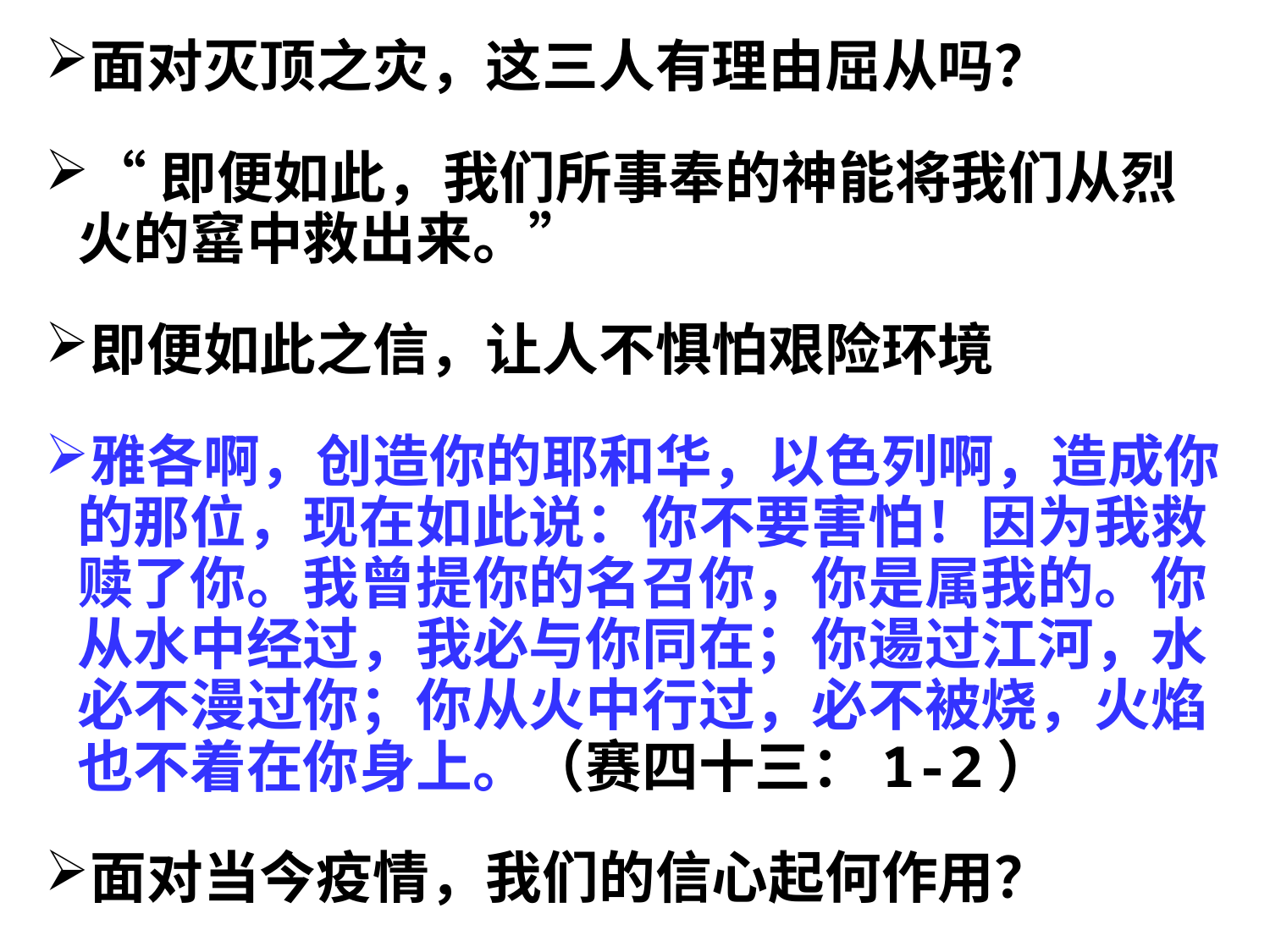

面对灭顶之灾，这三人有理由屈从吗？

“即便如此，我们所事奉的神能将我们从烈火的窰中救出来。”

即便如此之信，让人不惧怕艰险环境

雅各啊，创造你的耶和华，以色列啊，造成你的那位，现在如此说：你不要害怕！因为我救赎了你。我曾提你的名召你，你是属我的。你从水中经过，我必与你同在；你逿过江河，水必不漫过你；你从火中行过，必不被烧，火焰也不着在你身上。（赛四十三：1-2）

面对当今疫情，我们的信心起何作用？